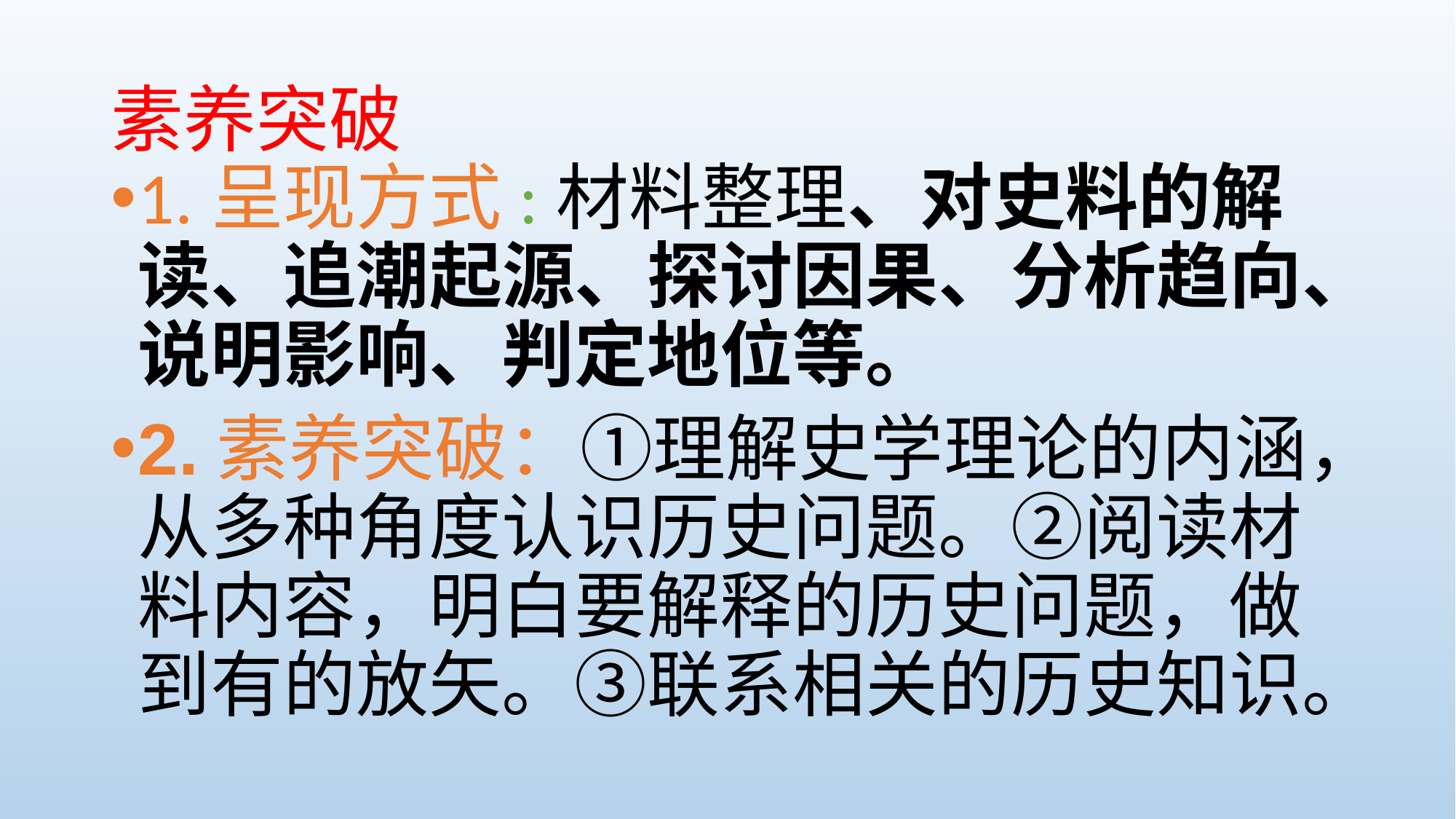

# 素养突破
1.呈现方式:材料整理、对史料的解读、追潮起源、探讨因果、分析趋向、说明影响、判定地位等。
2.素养突破：①理解史学理论的内涵，从多种角度认识历史问题。②阅读材料内容，明白要解释的历史问题，做到有的放矢。③联系相关的历史知识。